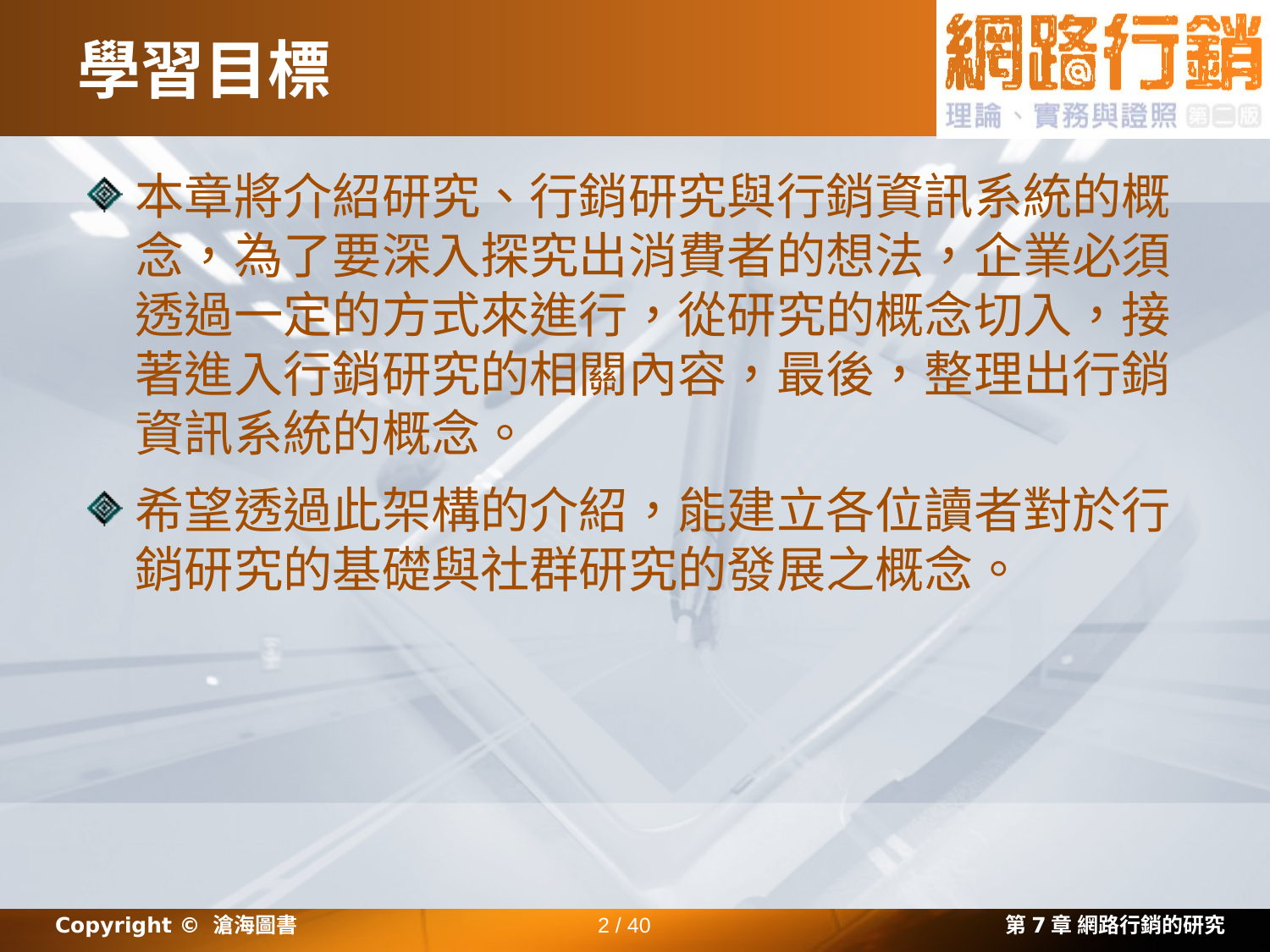

# 學習目標
本章將介紹研究、行銷研究與行銷資訊系統的概念，為了要深入探究出消費者的想法，企業必須透過一定的方式來進行，從研究的概念切入，接著進入行銷研究的相關內容，最後，整理出行銷資訊系統的概念。
希望透過此架構的介紹，能建立各位讀者對於行銷研究的基礎與社群研究的發展之概念。
Copyright © 滄海圖書
2 / 40
第7章 網路行銷的研究